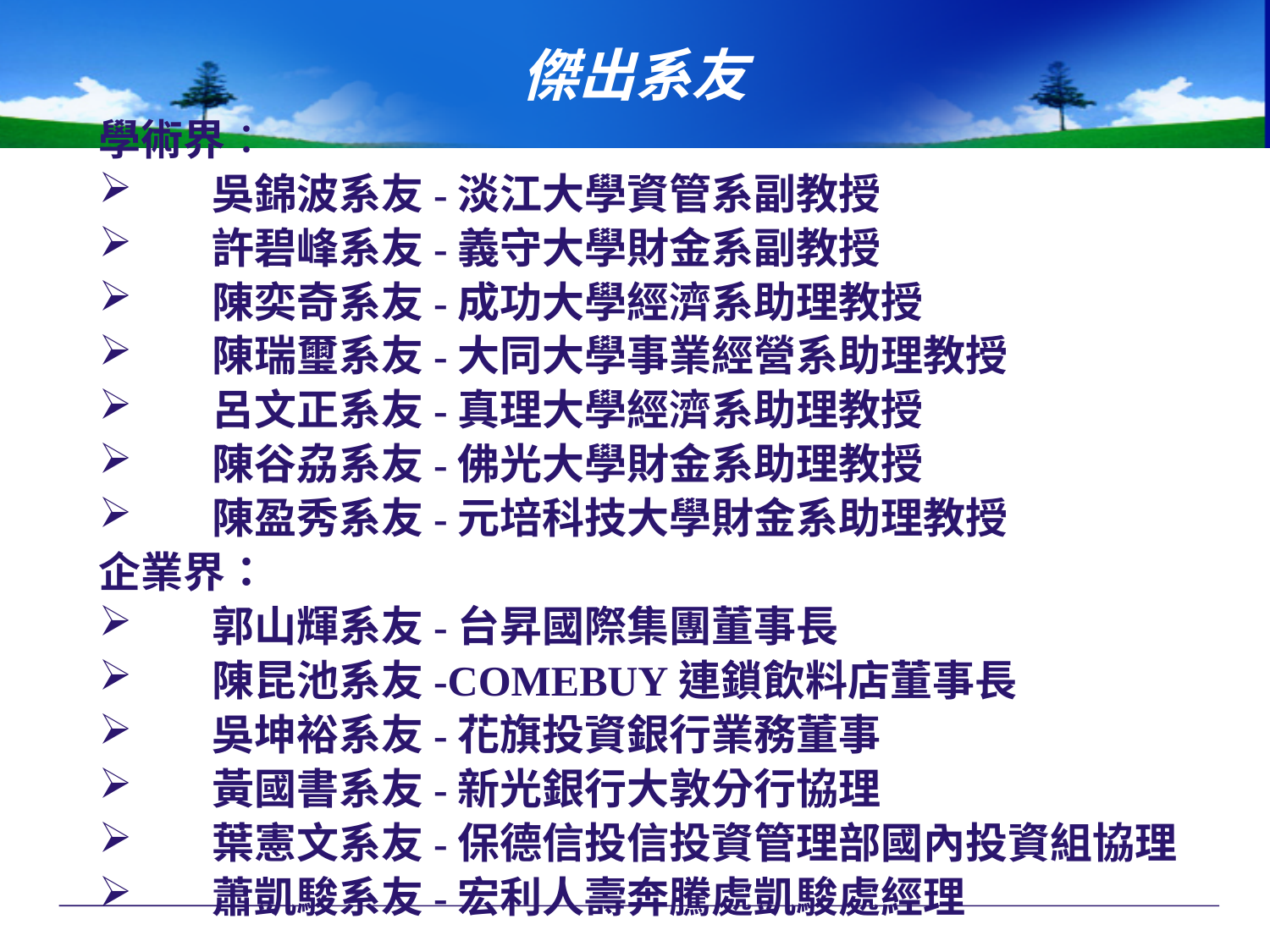

# 傑出系友
學術界：
吳錦波系友-淡江大學資管系副教授
許碧峰系友-義守大學財金系副教授
陳奕奇系友-成功大學經濟系助理教授
陳瑞璽系友-大同大學事業經營系助理教授
呂文正系友-真理大學經濟系助理教授
陳谷劦系友-佛光大學財金系助理教授
陳盈秀系友-元培科技大學財金系助理教授
企業界：
郭山輝系友-台昇國際集團董事長
陳昆池系友-COMEBUY連鎖飲料店董事長
吳坤裕系友-花旗投資銀行業務董事
黃國書系友-新光銀行大敦分行協理
葉憲文系友-保德信投信投資管理部國內投資組協理
蕭凱駿系友-宏利人壽奔騰處凱駿處經理